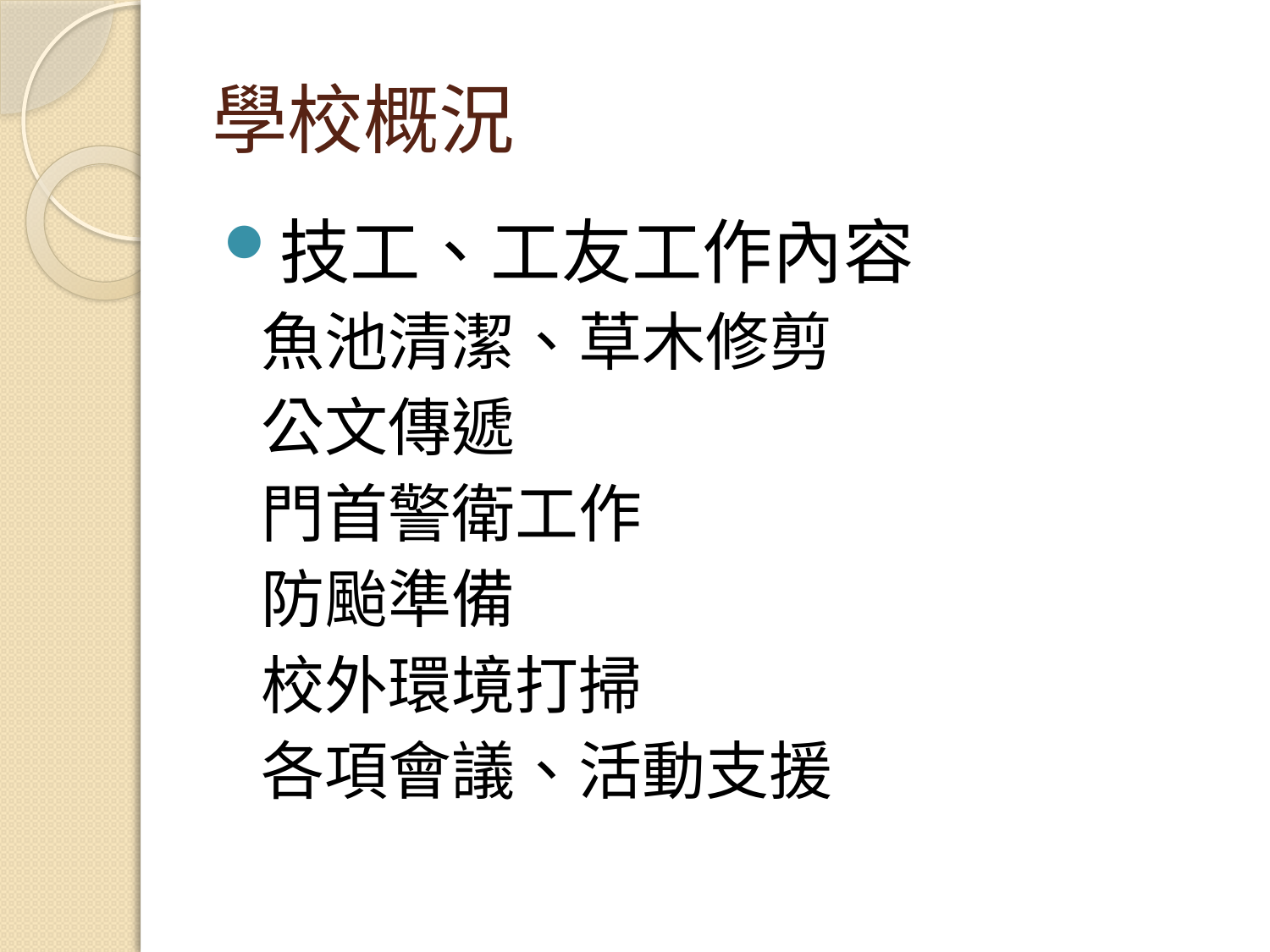

# 學校概況
技工、工友工作內容
魚池清潔、草木修剪
公文傳遞
門首警衛工作
防颱準備
校外環境打掃
各項會議、活動支援